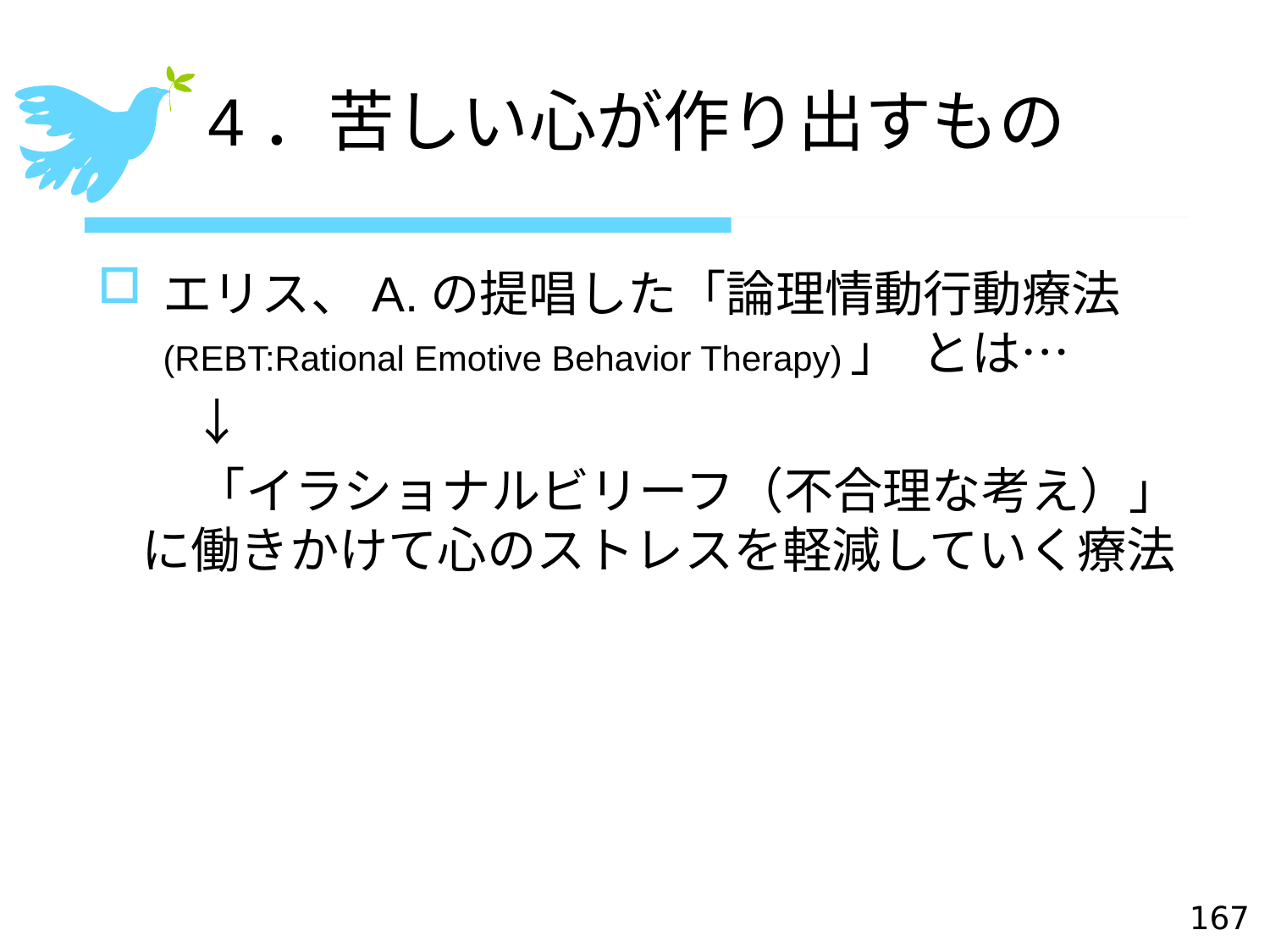

# 4．苦しい心が作り出すもの
エリス、A.の提唱した「論理情動行動療法(REBT:Rational Emotive Behavior Therapy)」  とは…
　　　↓
　　「イラショナルビリーフ（不合理な考え）」
    に働きかけて心のストレスを軽減していく療法
167